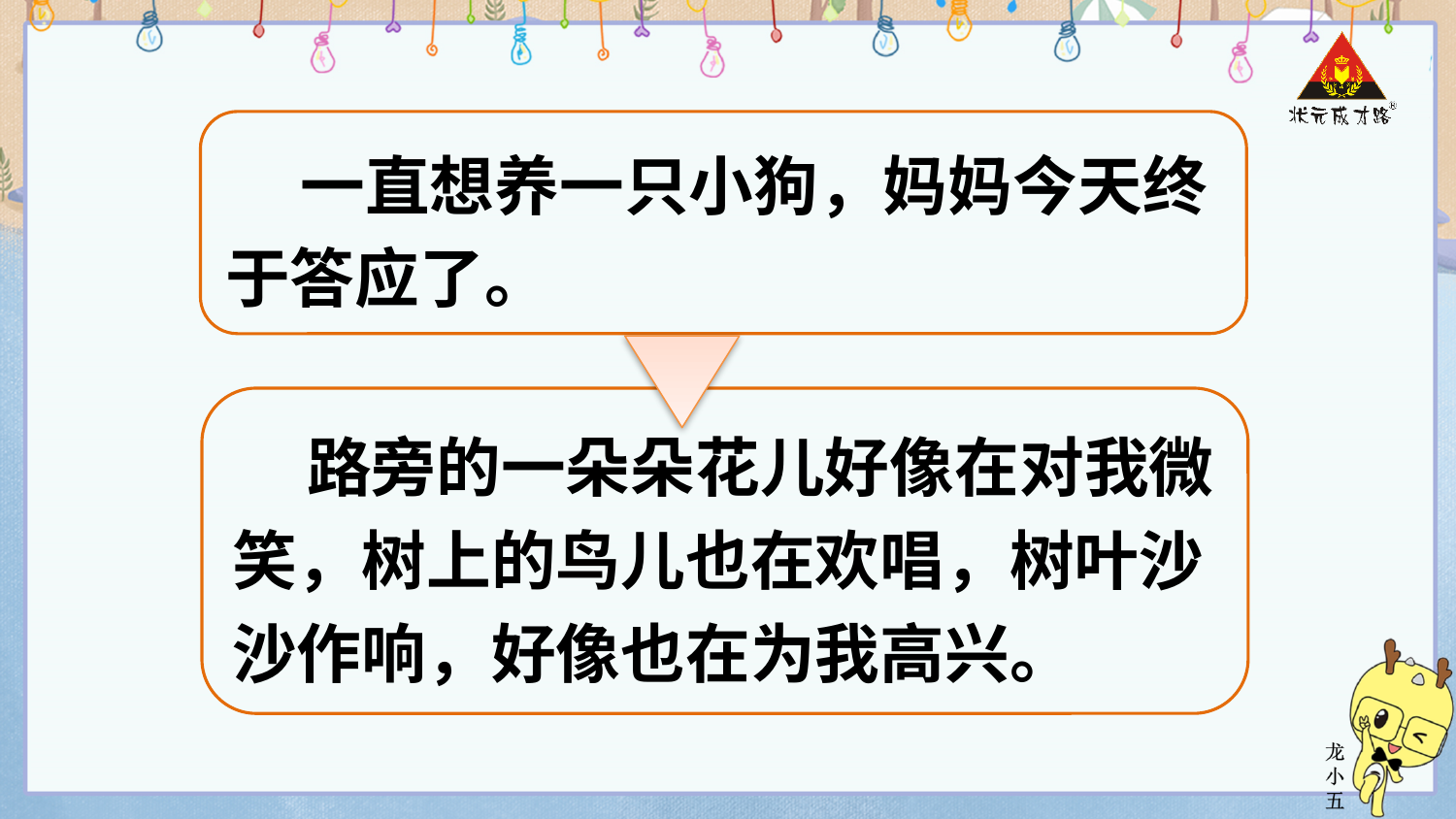

一直想养一只小狗，妈妈今天终于答应了。

    路旁的一朵朵花儿好像在对我微笑，树上的鸟儿也在欢唱，树叶沙沙作响，好像也在为我高兴。